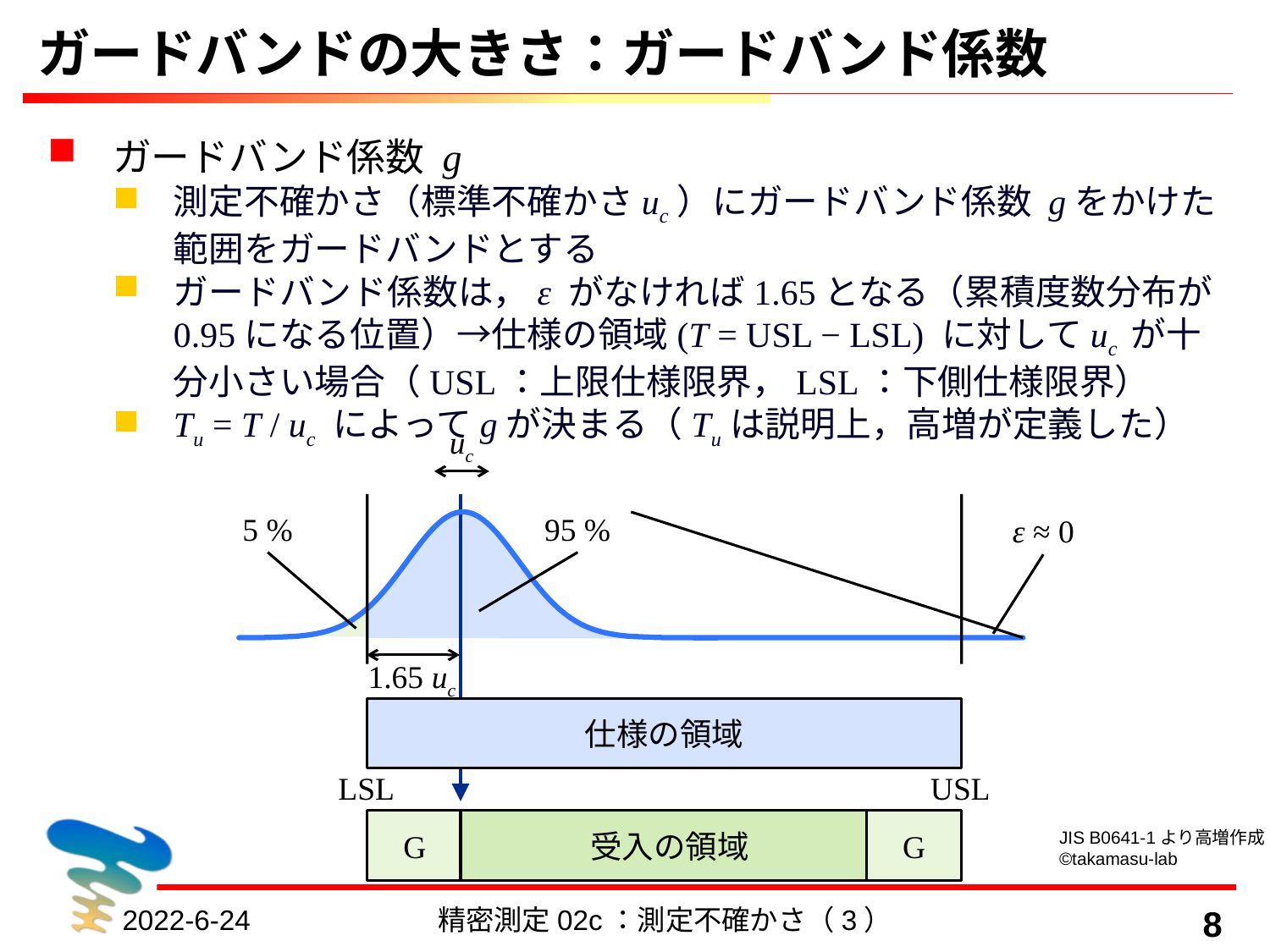

# ガードバンドの大きさ：ガードバンド係数
ガードバンド係数 g
測定不確かさ（標準不確かさuc）にガードバンド係数 gをかけた範囲をガードバンドとする
ガードバンド係数は，ε がなければ1.65となる（累積度数分布が0.95になる位置）→仕様の領域(T = USL − LSL) に対してuc が十分小さい場合（USL：上限仕様限界，LSL：下側仕様限界）
Tu = T / uc によってgが決まる（Tuは説明上，高増が定義した）
uc
5 %
95 %
ε ≈ 0

1.65 uc
仕様の領域
LSL
USL
G
受入の領域
G
JIS B0641-1より高増作成©takamasu-lab
2022-6-24
精密測定02c：測定不確かさ（3）
8